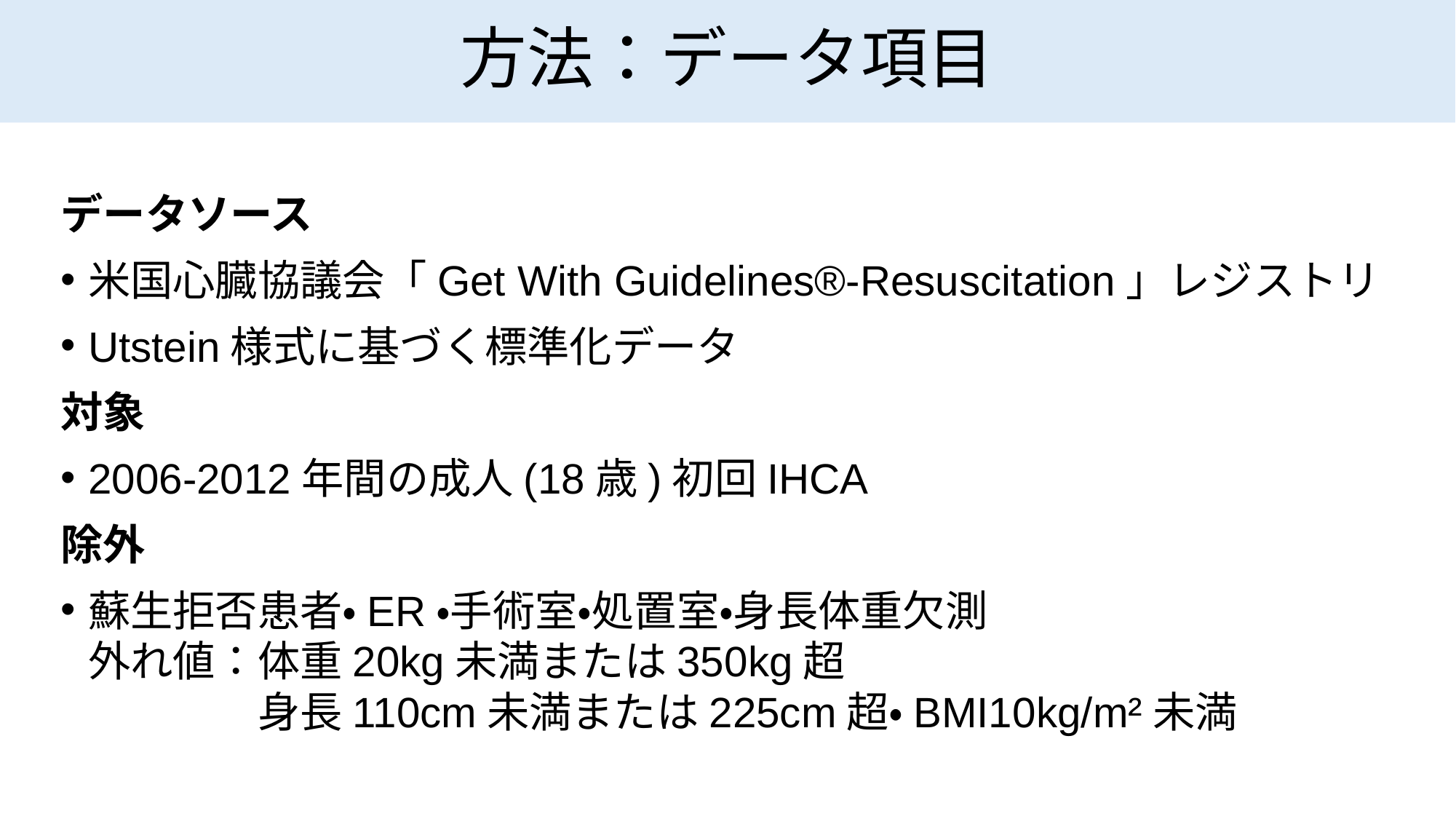

# 方法：データ項目
データソース
米国心臓協議会「Get With Guidelines®-Resuscitation」レジストリ
Utstein様式に基づく標準化データ
対象
2006-2012年間の成人(18歳)初回IHCA
除外
蘇生拒否患者・ER・手術室・処置室・身長体重欠測
外れ値：体重20kg未満または350kg超
　　　　身長110cm未満または225cm超・BMI10kg/m²未満